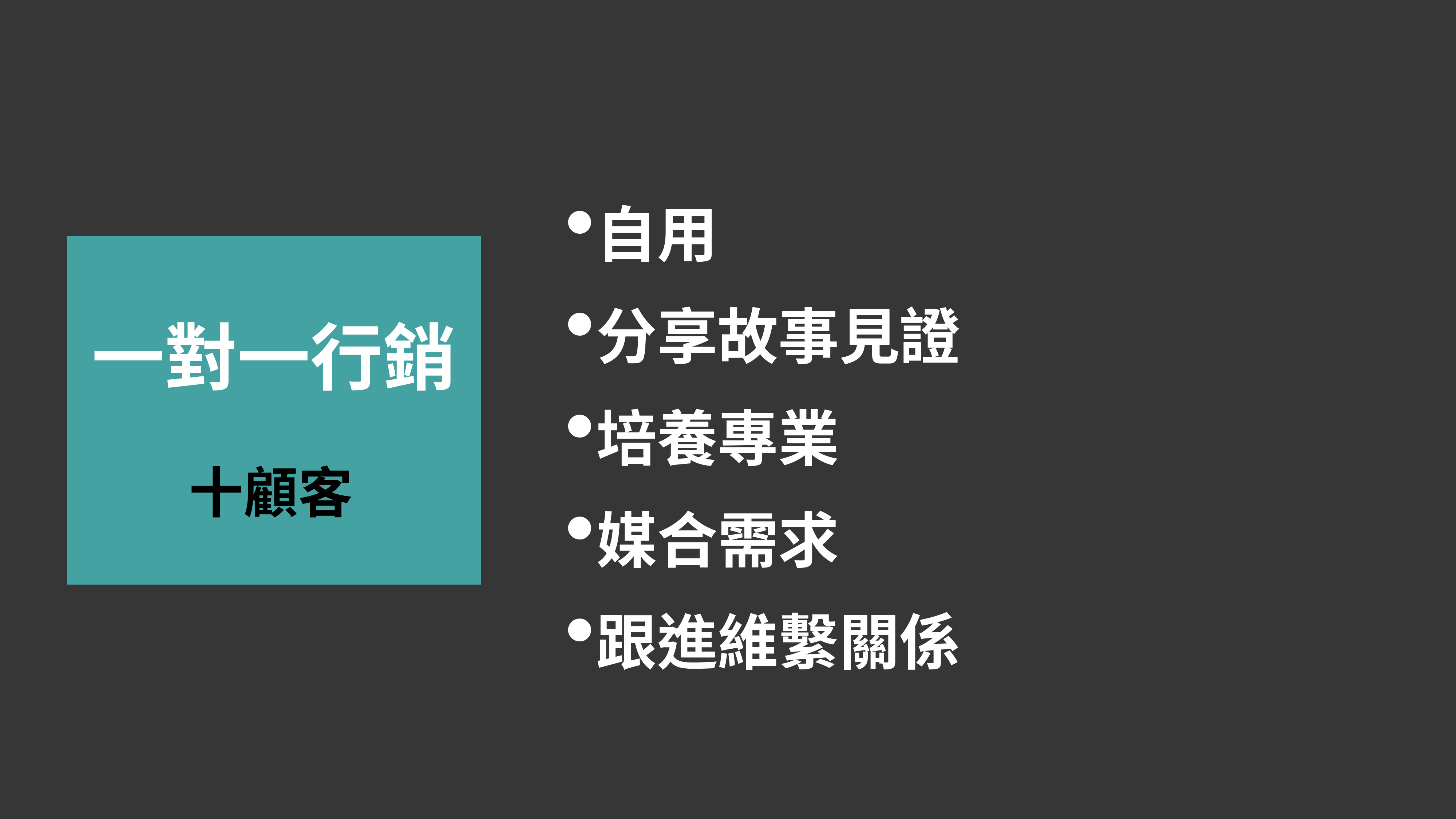

自用
分享故事見證
培養專業
媒合需求
跟進維繫關係

一對一行銷
十顧客